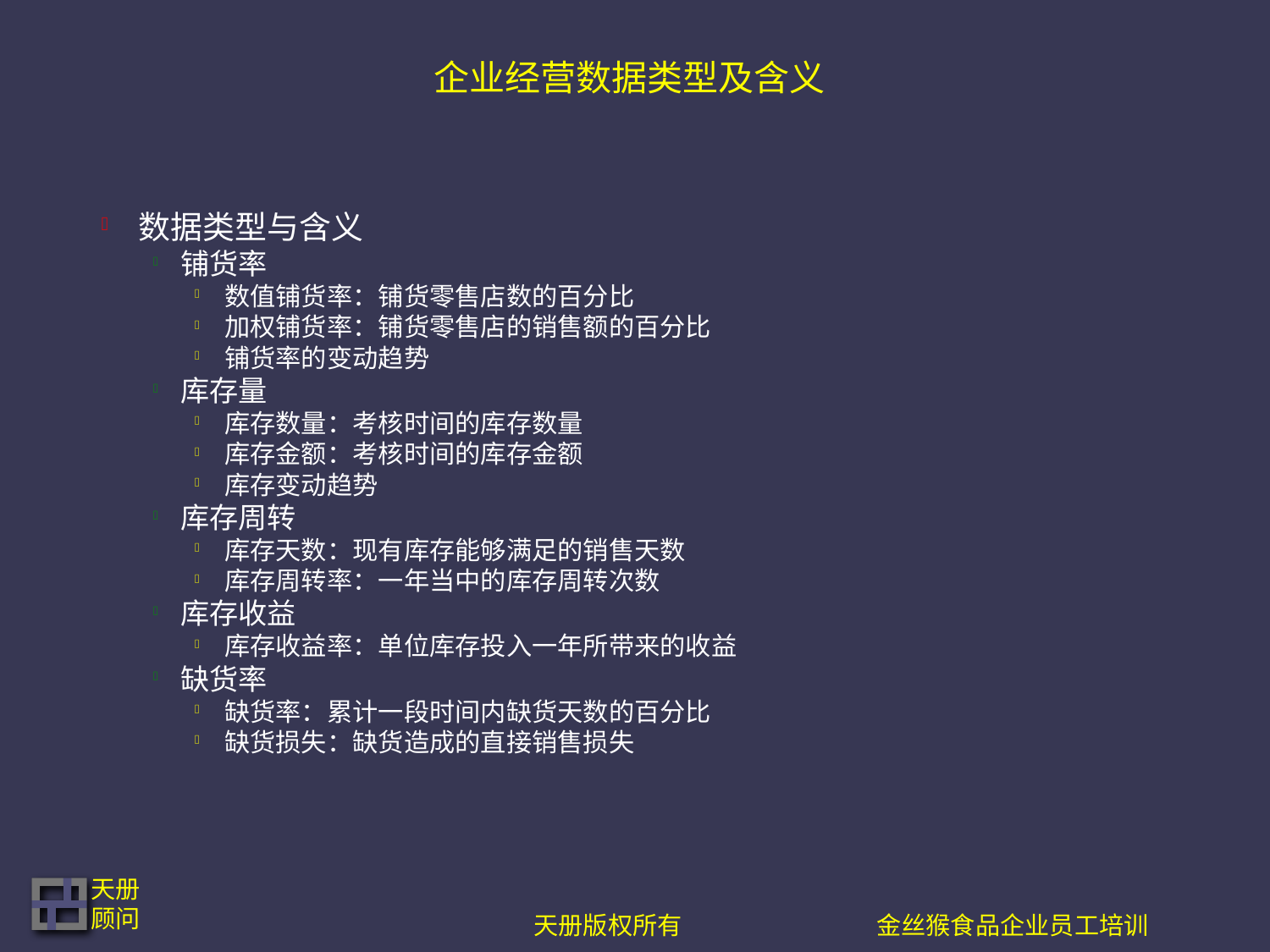

# 企业经营数据类型及含义
数据类型与含义
铺货率
数值铺货率：铺货零售店数的百分比
加权铺货率：铺货零售店的销售额的百分比
铺货率的变动趋势
库存量
库存数量：考核时间的库存数量
库存金额：考核时间的库存金额
库存变动趋势
库存周转
库存天数：现有库存能够满足的销售天数
库存周转率：一年当中的库存周转次数
库存收益
库存收益率：单位库存投入一年所带来的收益
缺货率
缺货率：累计一段时间内缺货天数的百分比
缺货损失：缺货造成的直接销售损失
6